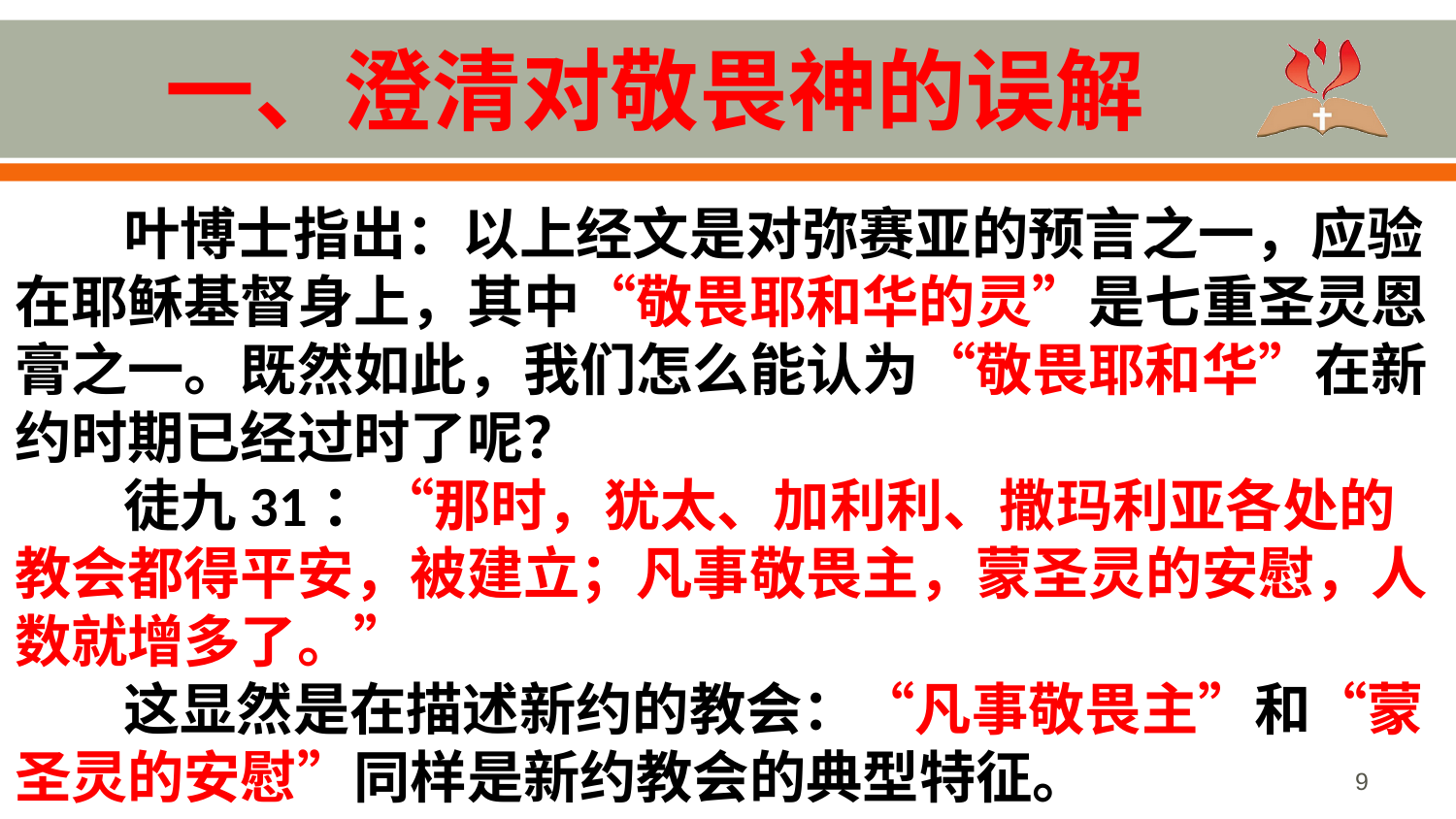

# 一、澄清对敬畏神的误解
叶博士指出：以上经文是对弥赛亚的预言之一，应验在耶稣基督身上，其中“敬畏耶和华的灵”是七重圣灵恩膏之一。既然如此，我们怎么能认为“敬畏耶和华”在新约时期已经过时了呢？
徒九31：“那时，犹太、加利利、撒玛利亚各处的教会都得平安，被建立；凡事敬畏主，蒙圣灵的安慰，人数就增多了。”
这显然是在描述新约的教会：“凡事敬畏主”和“蒙圣灵的安慰”同样是新约教会的典型特征。

9